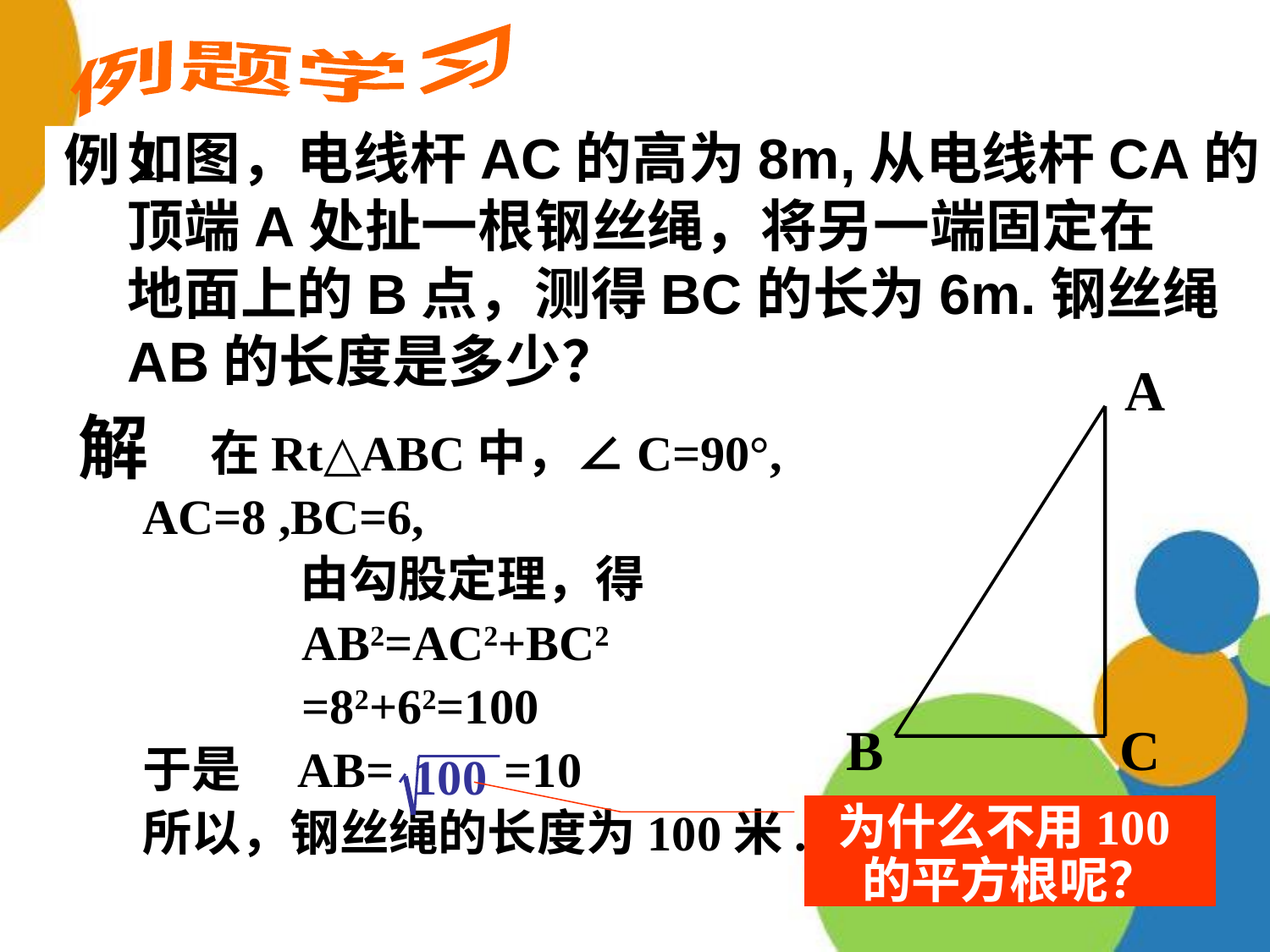

例题学习
如图，电线杆AC的高为8m,从电线杆CA的
顶端A处扯一根钢丝绳，将另一端固定在
地面上的B点，测得BC的长为6m.钢丝绳
AB的长度是多少？
例1

     在Rt△ABC中，∠C=90°,
AC=8 ,BC=6,
             由勾股定理，得
             AB2=AC2+BC2
             =82+62=100
于是    AB=         =10
所以，钢丝绳的长度为100米.
解

100
A

B
C

为什么不用100的平方根呢？